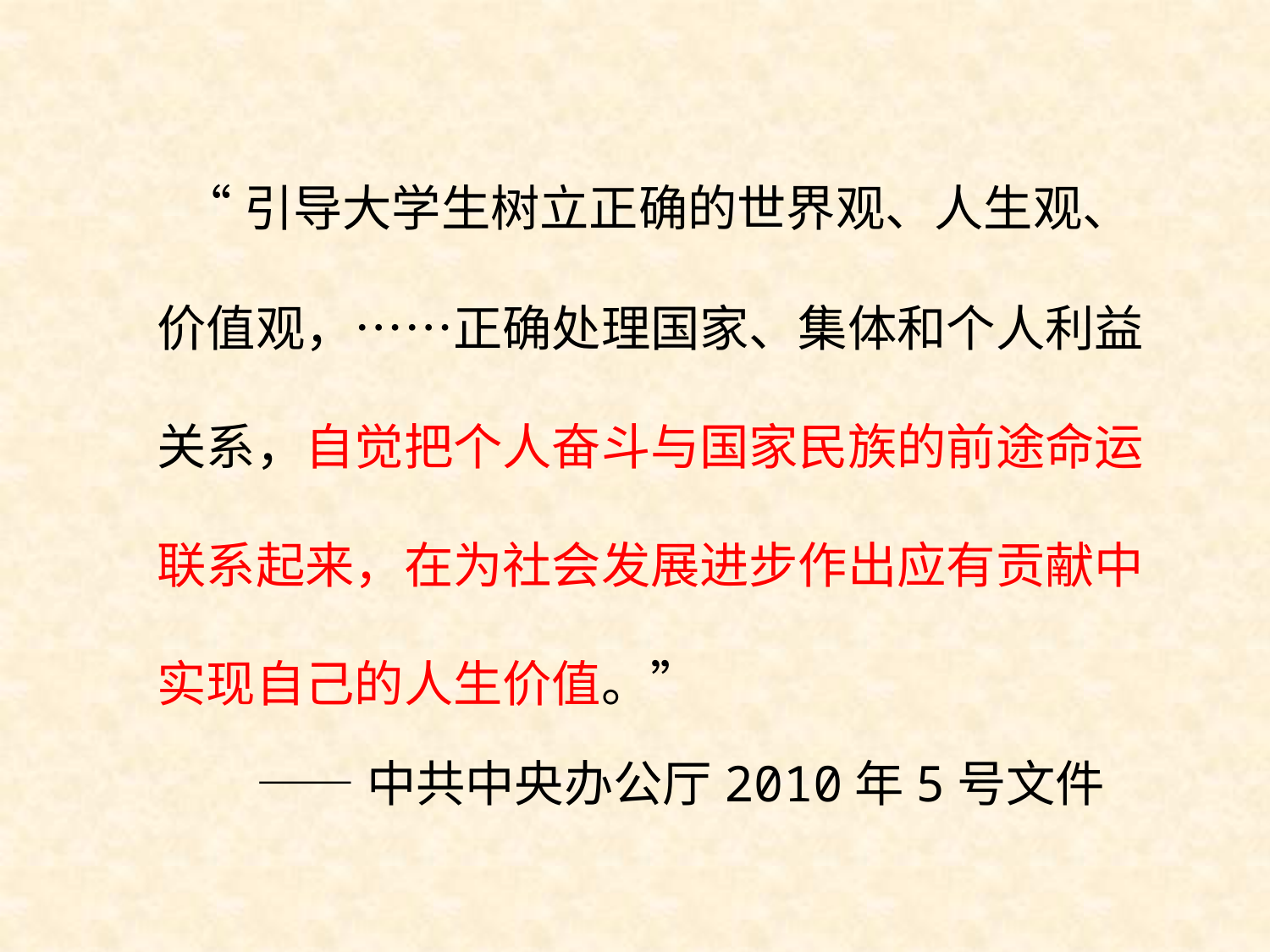

“引导大学生树立正确的世界观、人生观、价值观，……正确处理国家、集体和个人利益关系，自觉把个人奋斗与国家民族的前途命运联系起来，在为社会发展进步作出应有贡献中实现自己的人生价值。”
         ——中共中央办公厅2010年5号文件
85